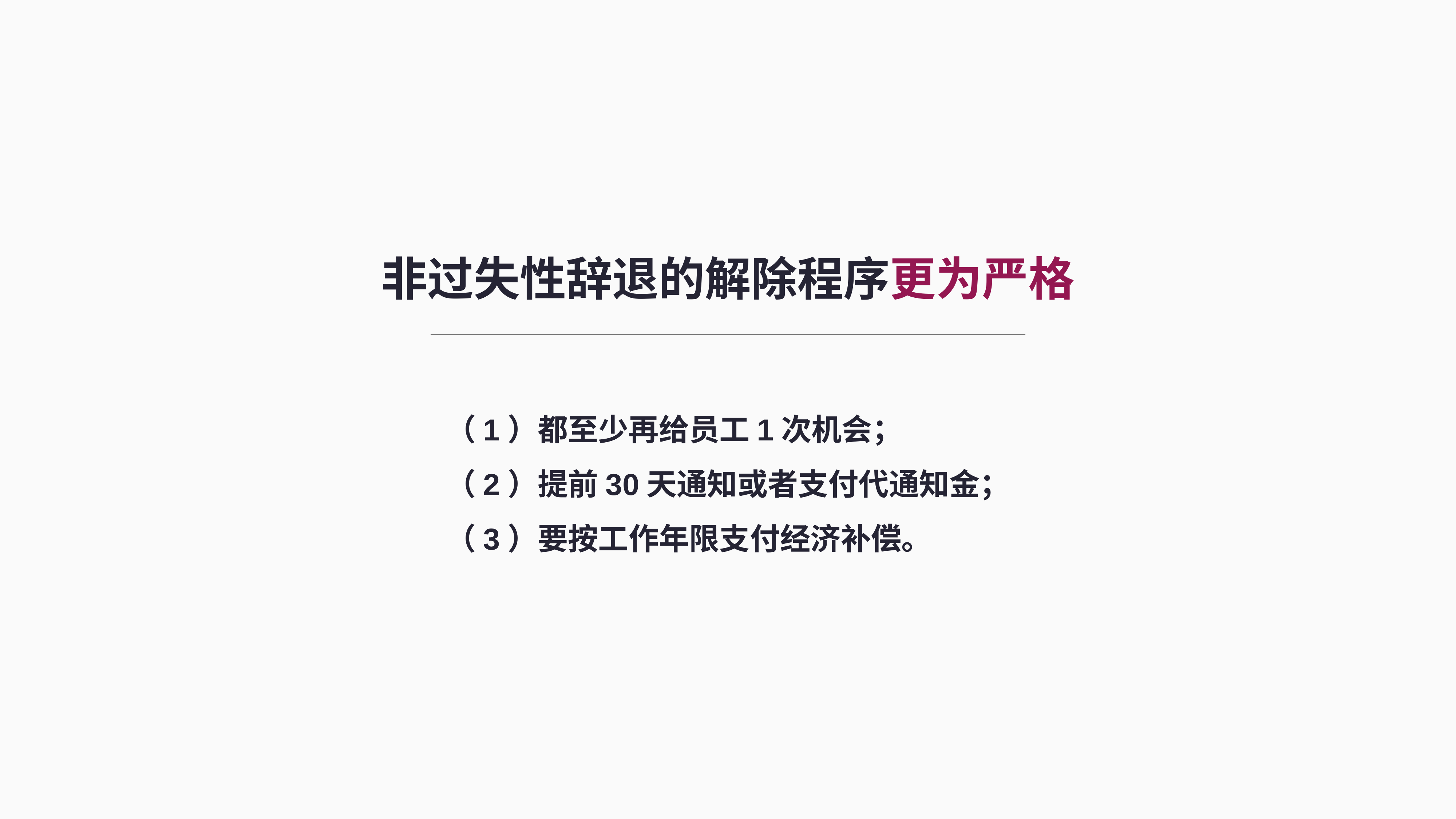

非过失性辞退的解除程序更为严格

（1）都至少再给员工1次机会；
（2）提前30天通知或者支付代通知金；
（3）要按工作年限支付经济补偿。